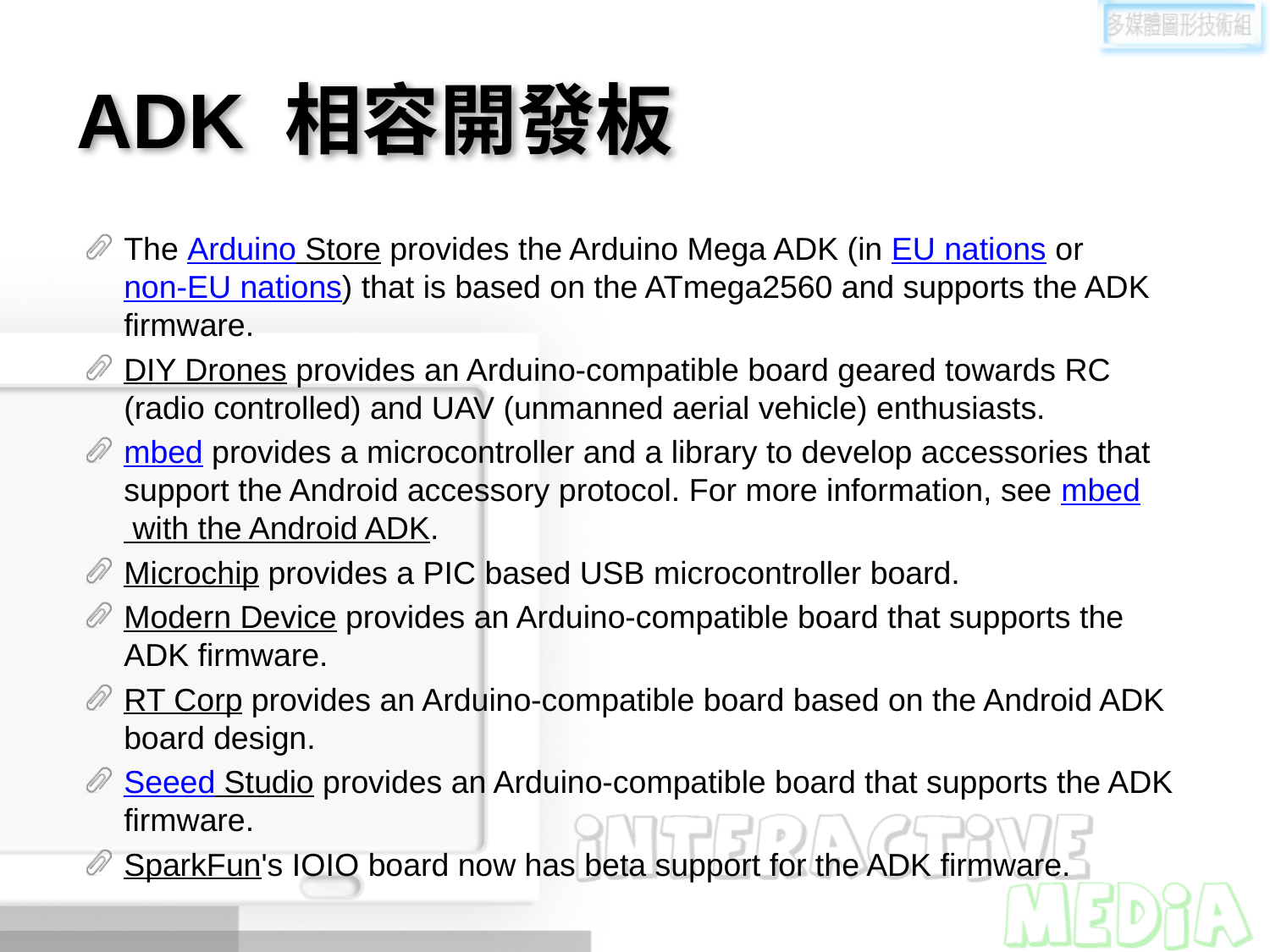

# ADK 相容開發板
The Arduino Store provides the Arduino Mega ADK (in EU nations or non-EU nations) that is based on the ATmega2560 and supports the ADK firmware.
DIY Drones provides an Arduino-compatible board geared towards RC (radio controlled) and UAV (unmanned aerial vehicle) enthusiasts.
mbed provides a microcontroller and a library to develop accessories that support the Android accessory protocol. For more information, see mbed with the Android ADK.
Microchip provides a PIC based USB microcontroller board.
Modern Device provides an Arduino-compatible board that supports the ADK firmware.
RT Corp provides an Arduino-compatible board based on the Android ADK board design.
Seeed Studio provides an Arduino-compatible board that supports the ADK firmware.
SparkFun's IOIO board now has beta support for the ADK firmware.